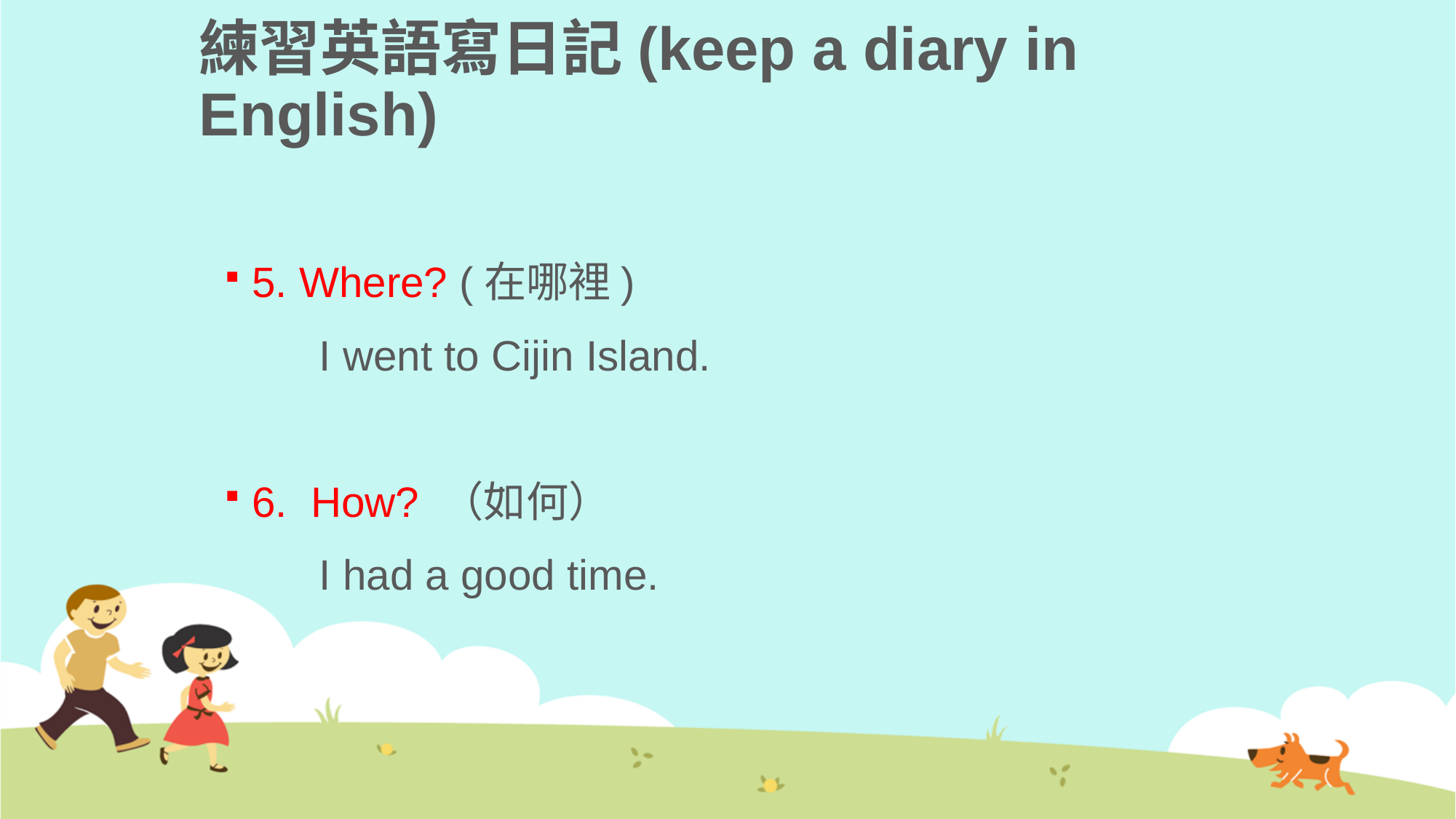

# 練習英語寫日記(keep a diary in English)
5. Where? (在哪裡)
        I went to Cijin Island.

6.  How? （如何）
        I had a good time.